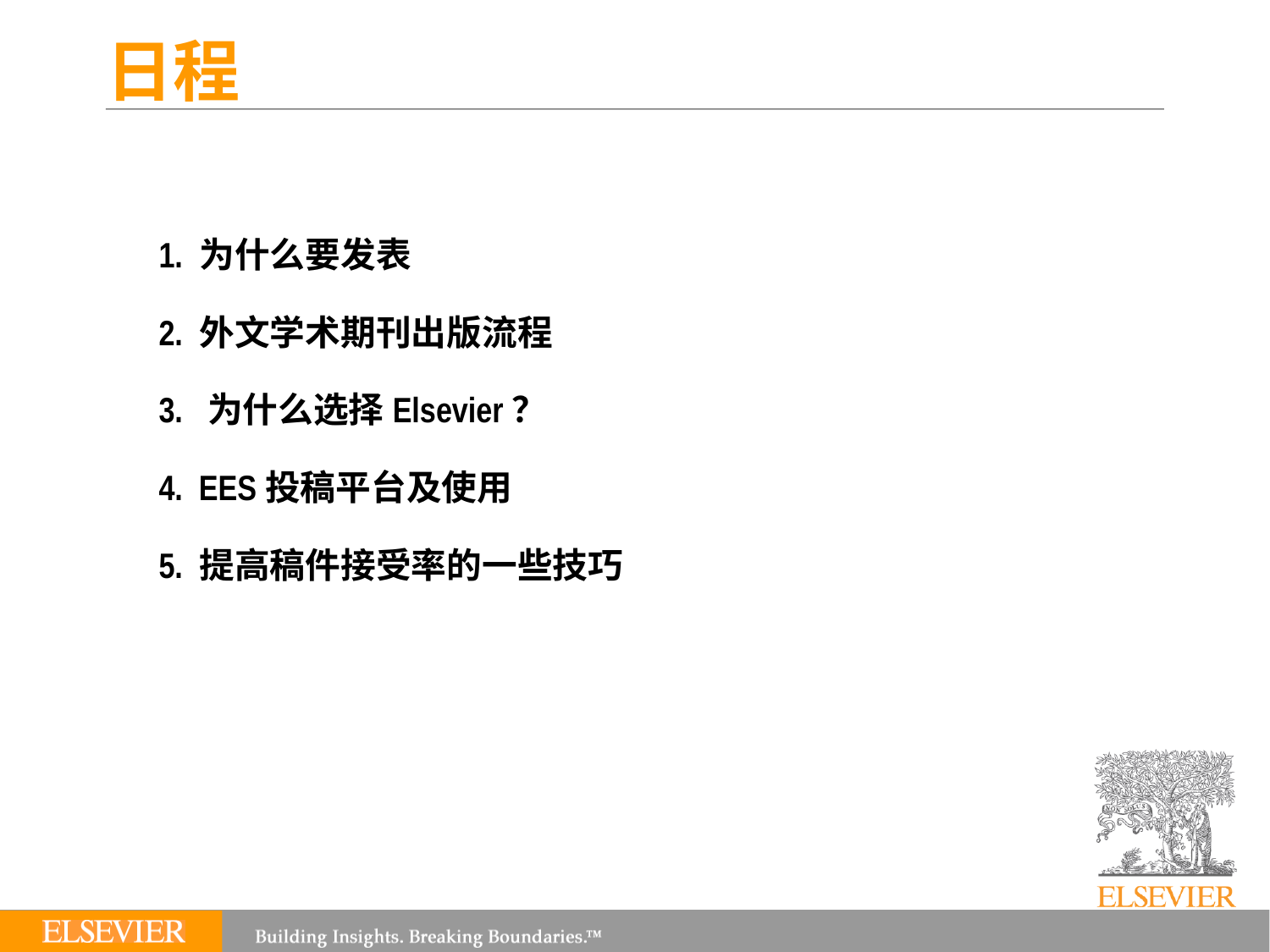

# 日程
1. 为什么要发表
2. 外文学术期刊出版流程
3.  为什么选择Elsevier？
4.  EES投稿平台及使用
5. 提高稿件接受率的一些技巧